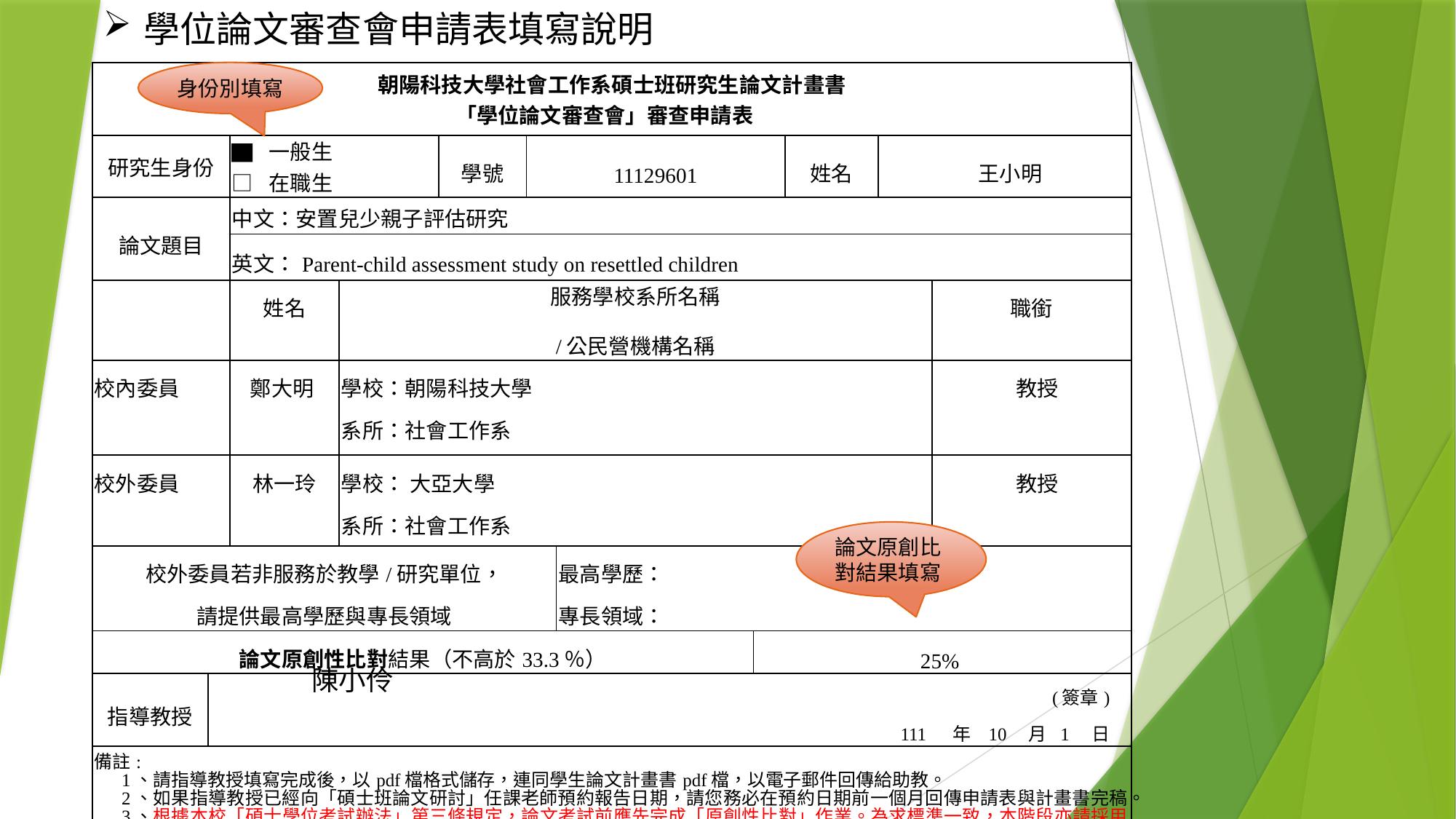

學位論文審查會申請表填寫說明
| 朝陽科技大學社會工作系碩士班研究生論文計畫書 「學位論文審查會」審查申請表 |  |  |  |  |  |  |  |  |  |  |
| --- | --- | --- | --- | --- | --- | --- | --- | --- | --- | --- |
| 研究生身份 |  | ▇ 一般生 □ 在職生 |  | 學號 | 11129601 |  |  | 姓名 | 王小明 |  |
| 論文題目 |  | 中文：安置兒少親子評估研究 |  |  |  |  |  |  |  |  |
|  |  | 英文：Parent-child assessment study on resettled children |  |  |  |  |  |  |  |  |
|  |  | 姓名 | 服務學校系所名稱 /公民營機構名稱 |  |  |  |  |  |  | 職銜 |
| 校內委員 |  | 鄭大明 | 學校：朝陽科技大學 系所：社會工作系 |  |  |  |  |  |  | 教授 |
| 校外委員 |  | 林一玲 | 學校： 大亞大學 系所：社會工作系 |  |  |  |  |  |  | 教授 |
| 校外委員若非服務於教學/研究單位， 請提供最高學歷與專長領域 |  |  |  |  |  | 最高學歷： 專長領域： |  |  |  |  |
| 論文原創性比對結果（不高於33.3％） |  |  |  |  |  |  | 25% |  |  |  |
| 指導教授 | (簽章) 111 年 10 月 1 日 |  |  |  |  |  |  |  |  |  |
| 備註: 1、請指導教授填寫完成後，以pdf檔格式儲存，連同學生論文計畫書pdf檔，以電子郵件回傳給助教。 2、如果指導教授已經向「碩士班論文研討」任課老師預約報告日期，請您務必在預約日期前一個月回傳申請表與計畫書完稿。 3、根據本校「碩士學位考試辦法」第三條規定，論文考試前應先完成「原創性比對」作業。為求標準一致，本階段亦請採用「Turnitin原創性比對系統」，而非「華藝文獻相似度檢索服務」。 |  |  |  |  |  |  |  |  |  |  |
身份別填寫
|  |  |  |
| --- | --- | --- |
|  |  |  |
|  |  |  |
|  |  |  |
論文原創比對結果填寫
陳小伶